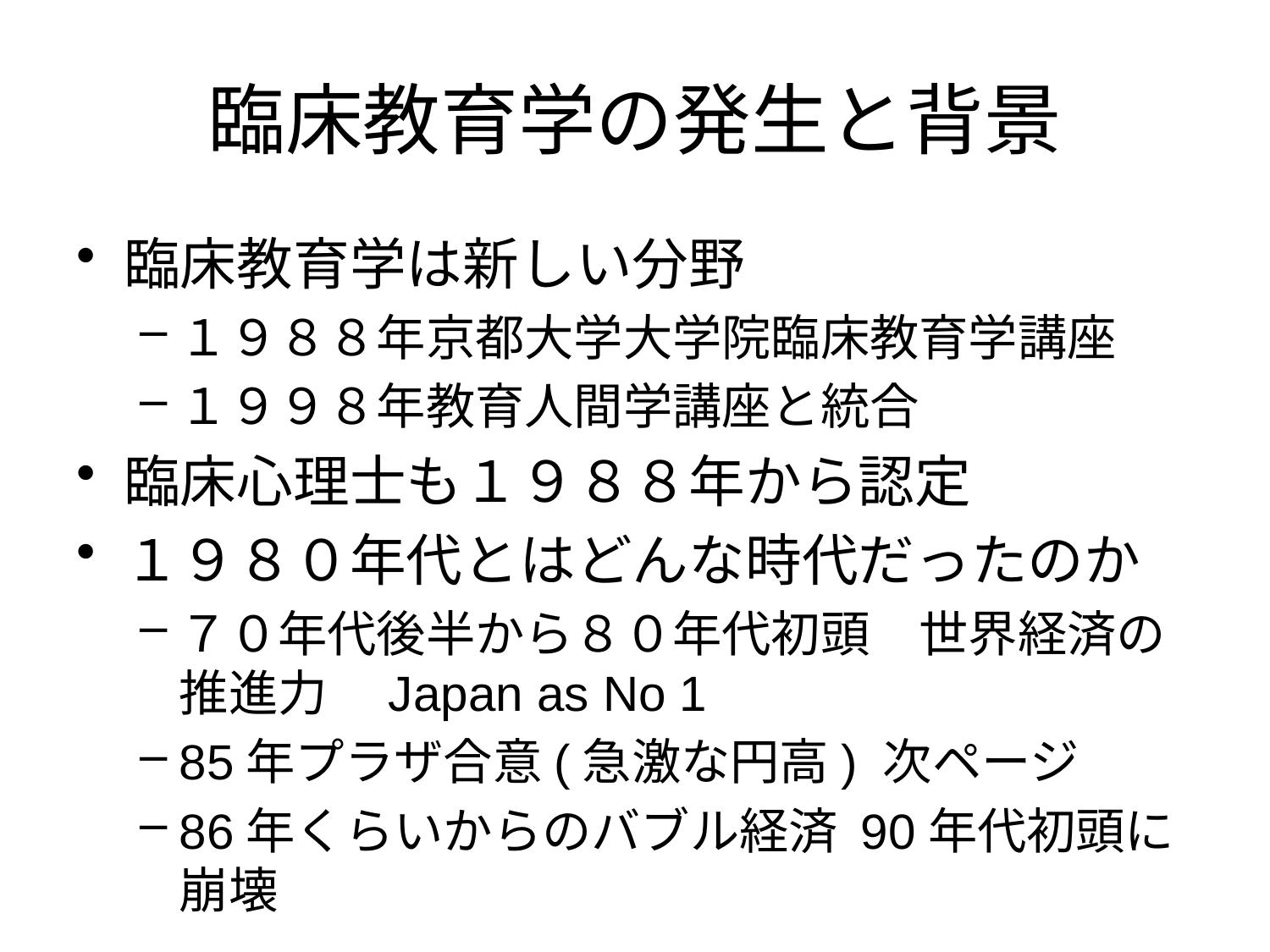

# 臨床教育学の発生と背景
臨床教育学は新しい分野
１９８８年京都大学大学院臨床教育学講座
１９９８年教育人間学講座と統合
臨床心理士も１９８８年から認定
１９８０年代とはどんな時代だったのか
７０年代後半から８０年代初頭　世界経済の推進力　Japan as No 1
85年プラザ合意(急激な円高) 次ページ
86年くらいからのバブル経済 90年代初頭に崩壊